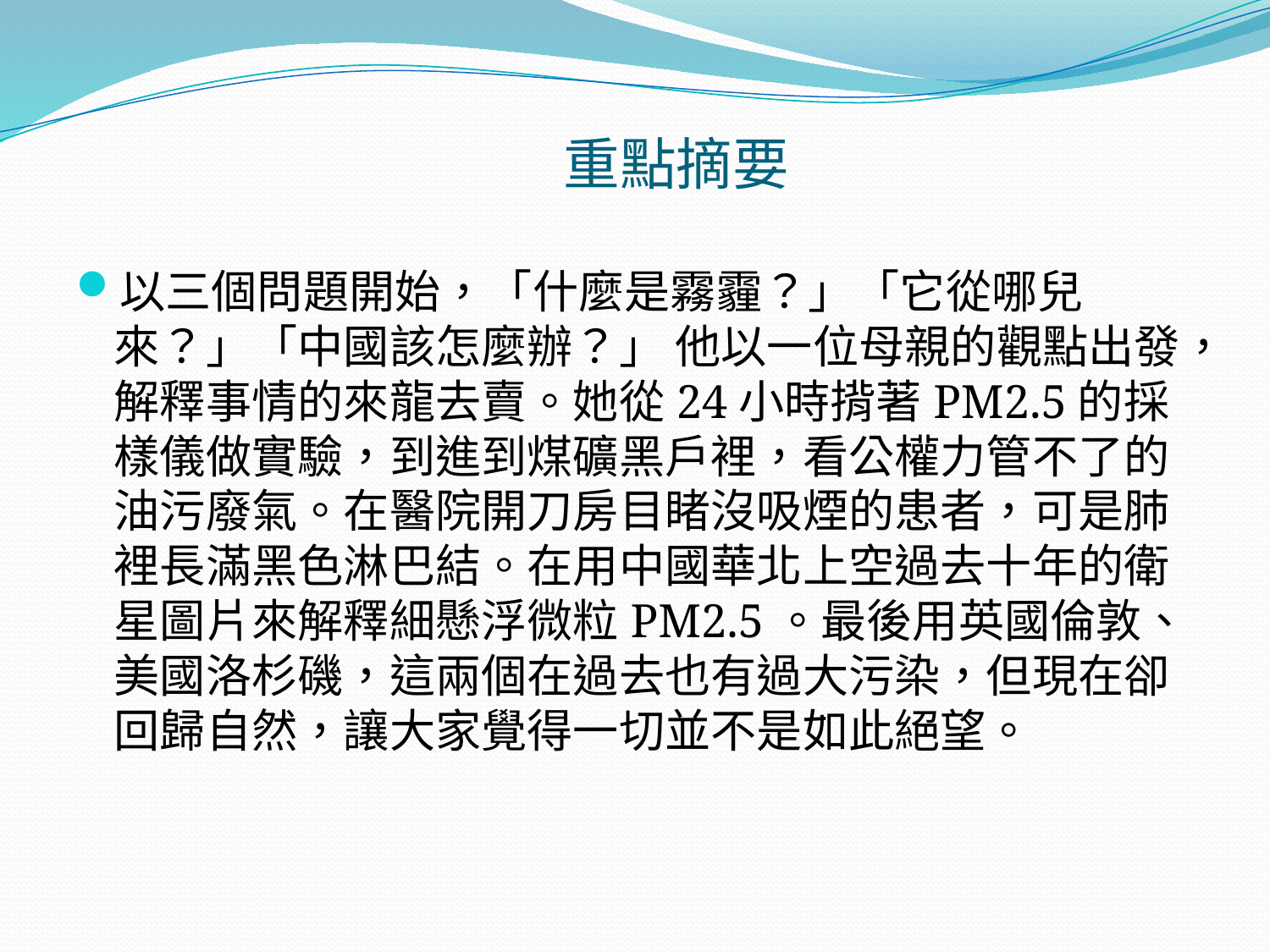

# 重點摘要
以三個問題開始，「什麼是霧霾？」「它從哪兒來？」「中國該怎麼辦？」 他以一位母親的觀點出發，解釋事情的來龍去賣。她從24小時揹著PM2.5的採樣儀做實驗，到進到煤礦黑戶裡，看公權力管不了的油污廢氣。在醫院開刀房目睹沒吸煙的患者，可是肺裡長滿黑色淋巴結。在用中國華北上空過去十年的衛星圖片來解釋細懸浮微粒PM2.5。最後用英國倫敦、美國洛杉磯，這兩個在過去也有過大污染，但現在卻回歸自然，讓大家覺得一切並不是如此絕望。